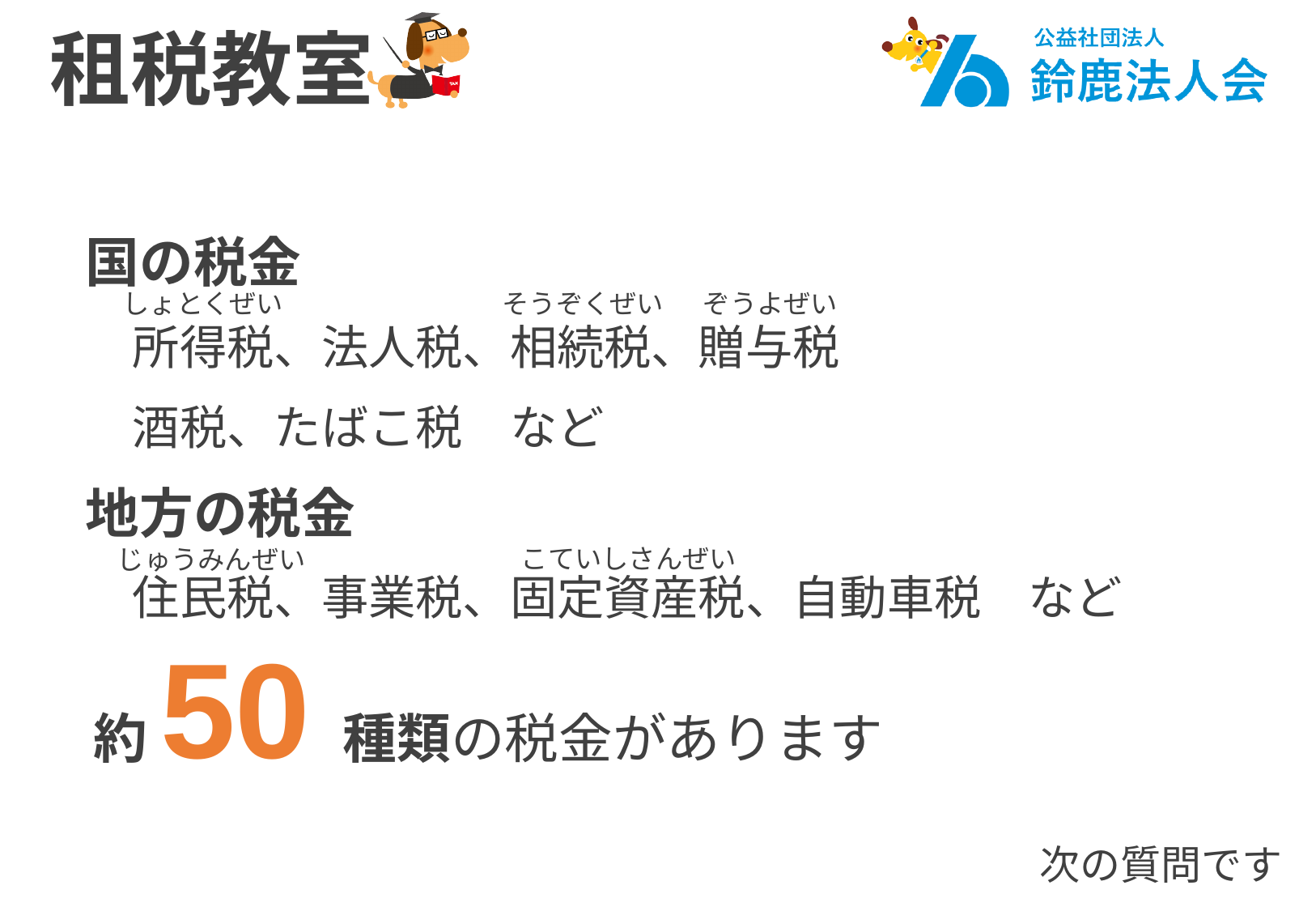

国の税金

　所得税、法人税、相続税、贈与税

　酒税、たばこ税　など

地方の税金

　住民税、事業税、固定資産税、自動車税　など
しょとくぜい
そうぞくぜい
ぞうよぜい
こていしさんぜい
じゅうみんぜい
約50種類の税金があります
次の質問です